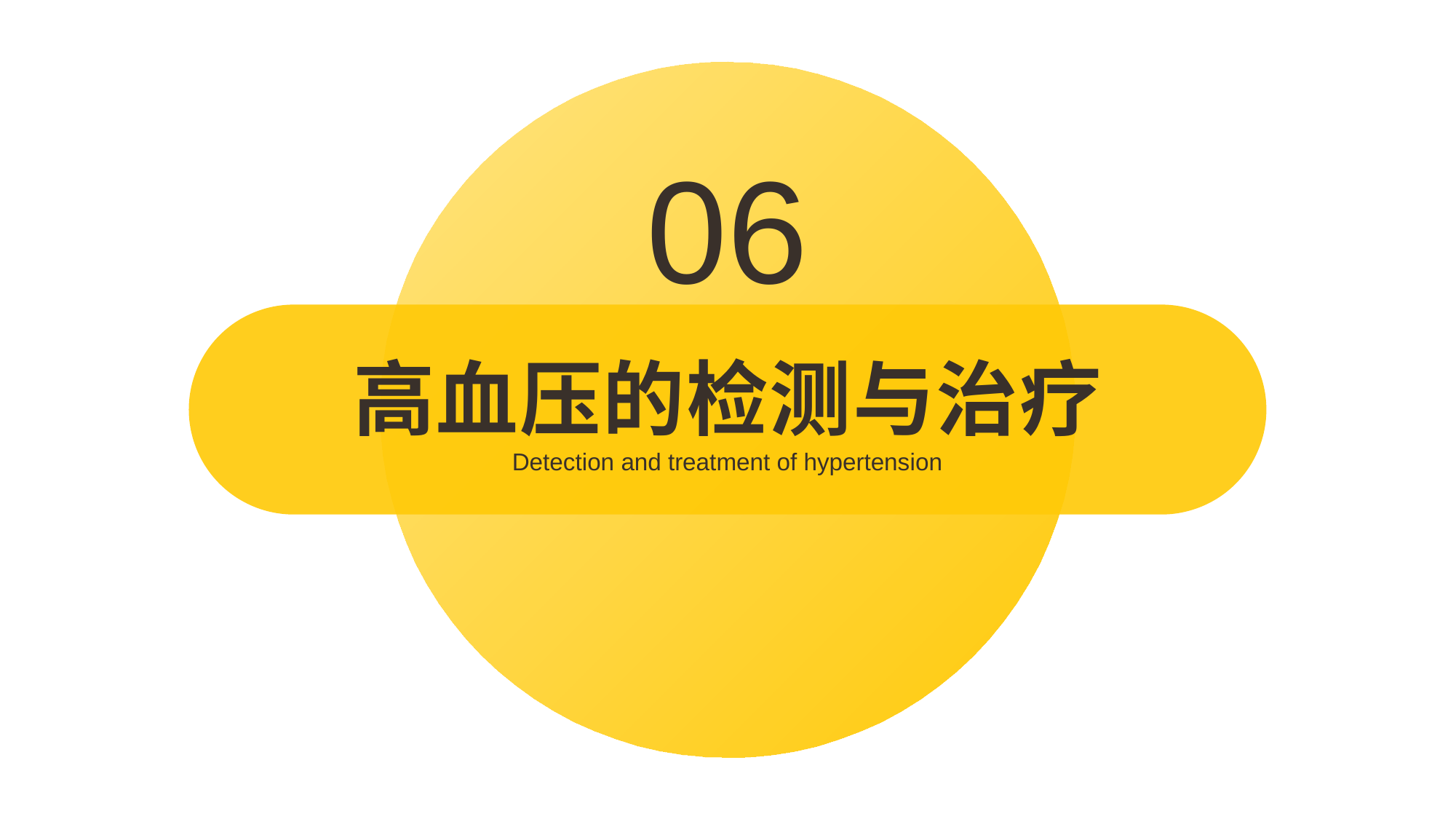

06

高血压的检测与治疗
Detection and treatment of hypertension